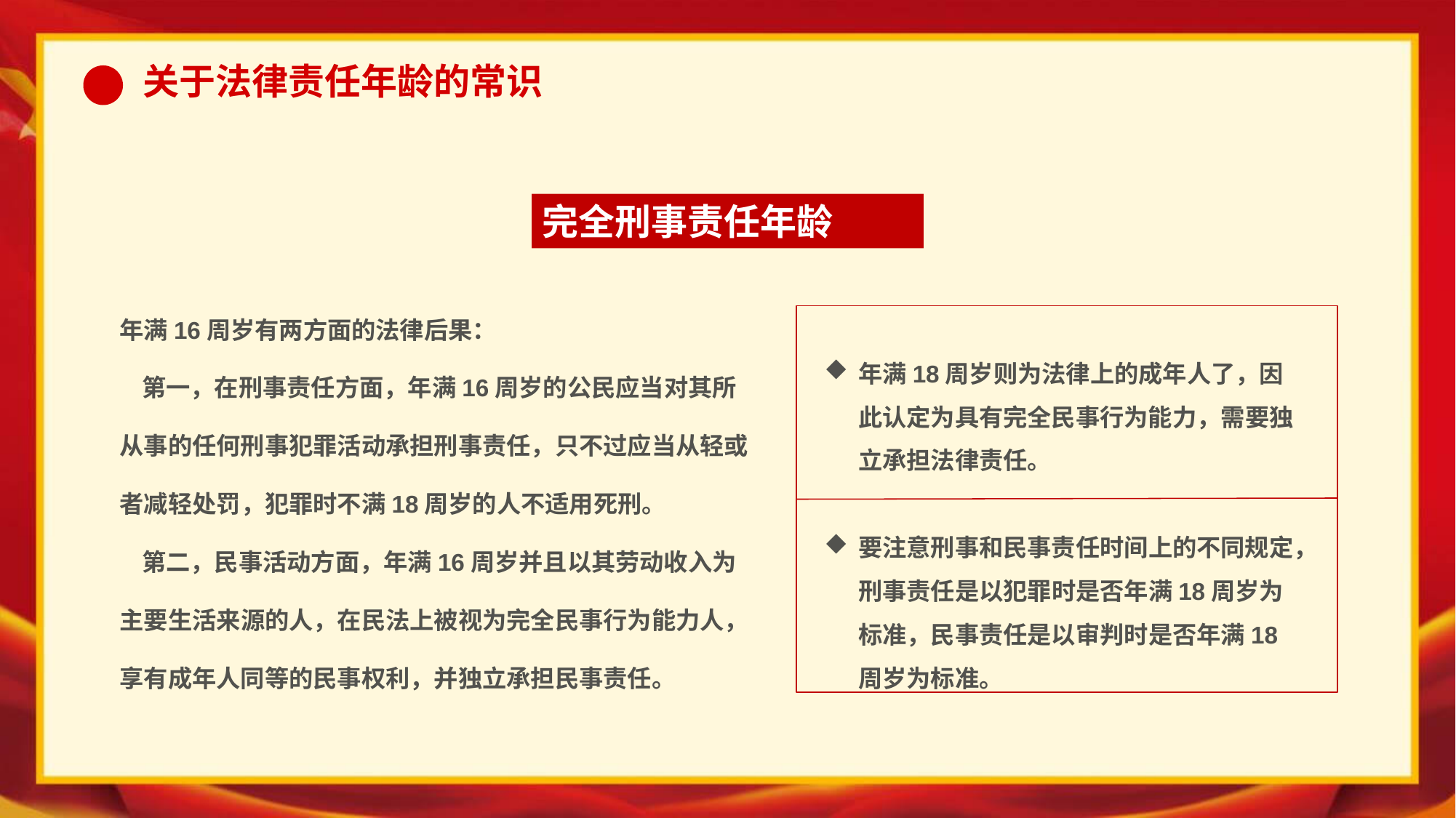

完全刑事责任年龄
年满16周岁有两方面的法律后果：
   第一，在刑事责任方面，年满16周岁的公民应当对其所从事的任何刑事犯罪活动承担刑事责任，只不过应当从轻或者减轻处罚，犯罪时不满18周岁的人不适用死刑。
   第二，民事活动方面，年满16周岁并且以其劳动收入为主要生活来源的人，在民法上被视为完全民事行为能力人，享有成年人同等的民事权利，并独立承担民事责任。

年满18周岁则为法律上的成年人了，因此认定为具有完全民事行为能力，需要独立承担法律责任。

要注意刑事和民事责任时间上的不同规定，刑事责任是以犯罪时是否年满18周岁为标准，民事责任是以审判时是否年满18周岁为标准。